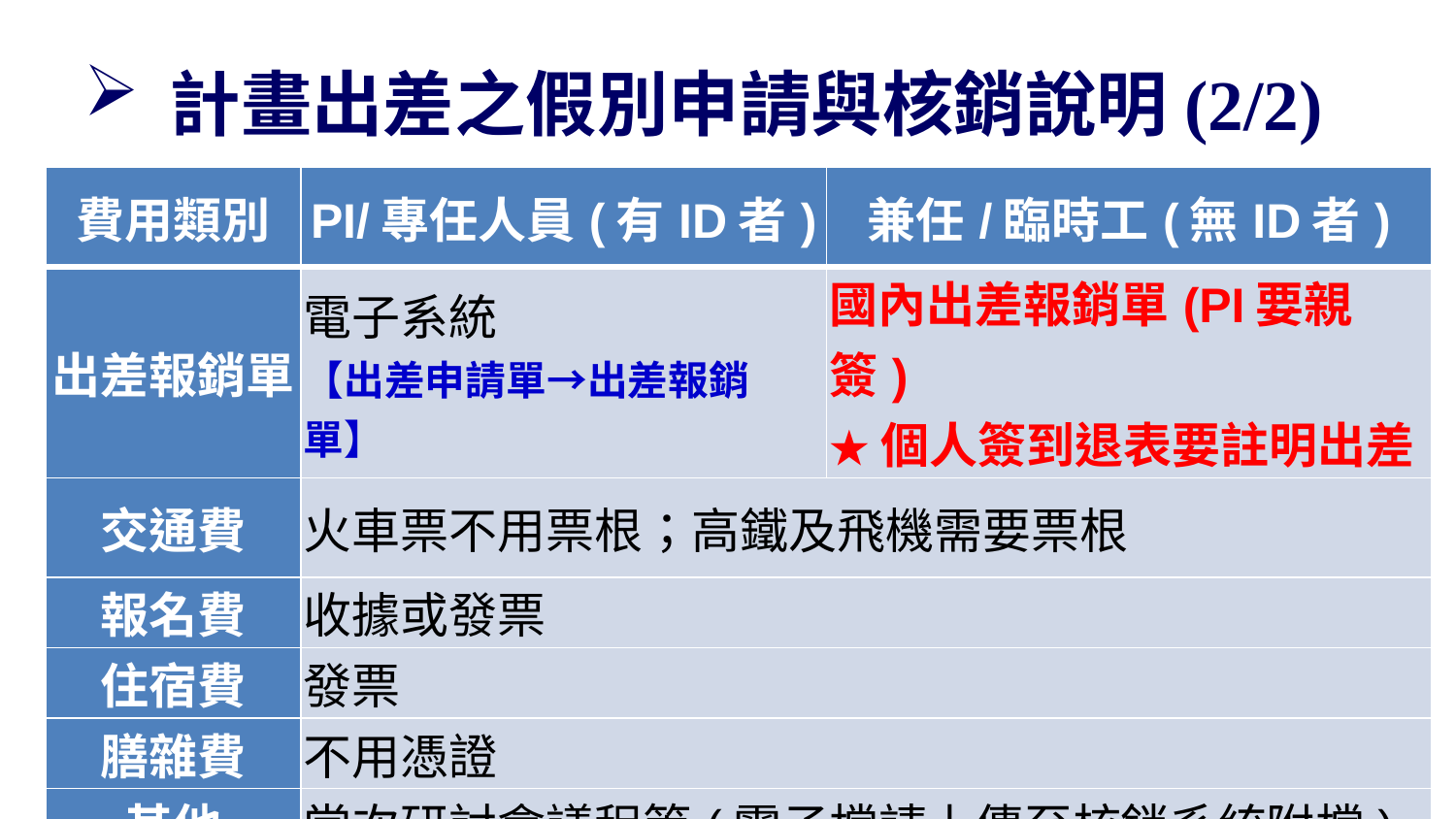

計畫出差之假別申請與核銷說明(2/2)
| 費用類別 | PI/專任人員(有ID者) | 兼任/臨時工(無ID者) |
| --- | --- | --- |
| 出差報銷單 | 電子系統 【出差申請單→出差報銷單】 | 國內出差報銷單(PI要親簽) ★個人簽到退表要註明出差 |
| 交通費 | 火車票不用票根；高鐵及飛機需要票根 |  |
| 報名費 | 收據或發票 |  |
| 住宿費 | 發票 |  |
| 膳雜費 | 不用憑證 |  |
| 其他 | 當次研討會議程等(電子檔請上傳至核銷系統附檔) |  |